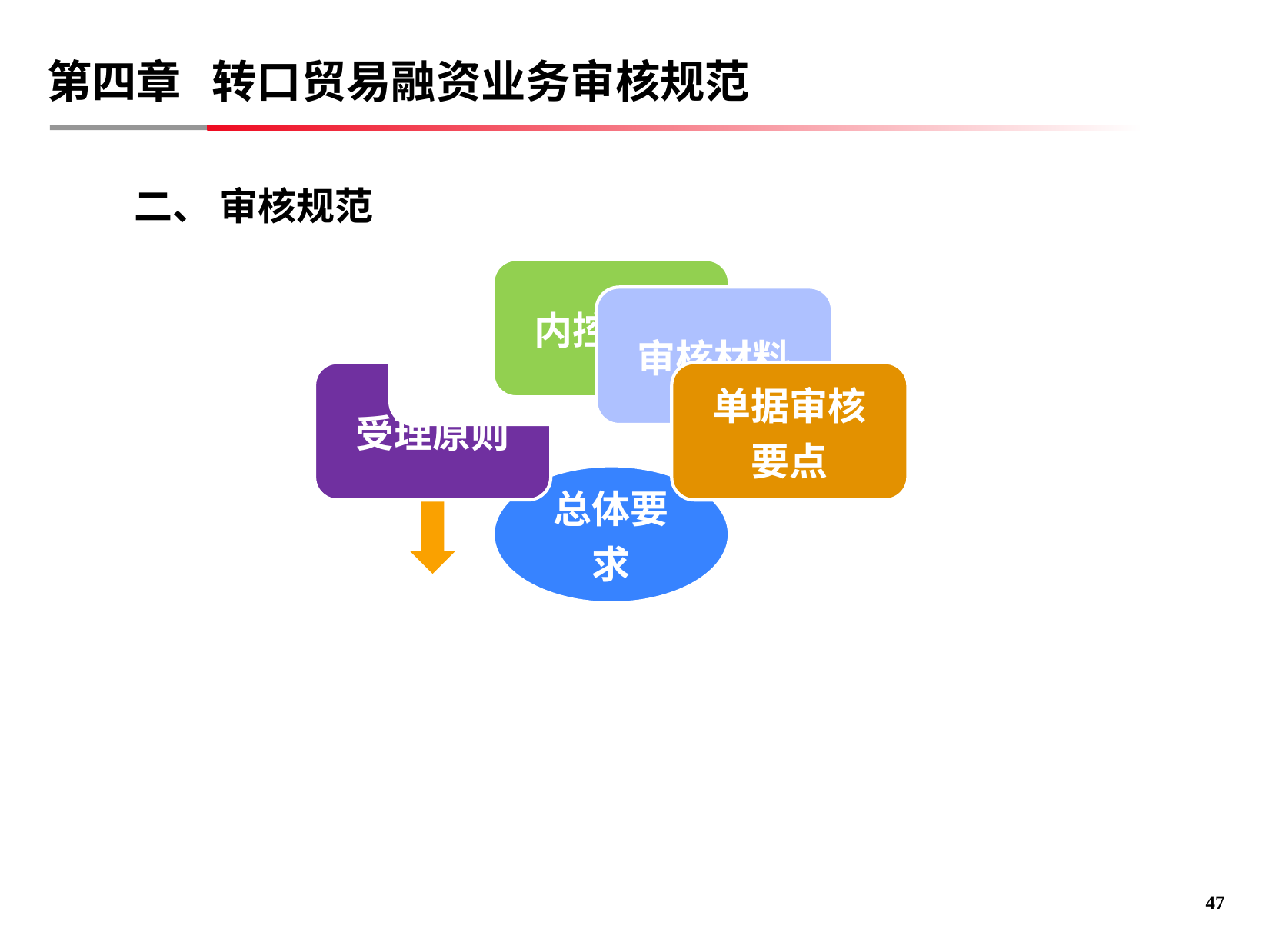

二、制度架构
第四章   转口贸易融资业务审核规范
二、 审核规范
总体要求
受理原则
客户分类
内控要点
审核材料
单据审核
要点
47